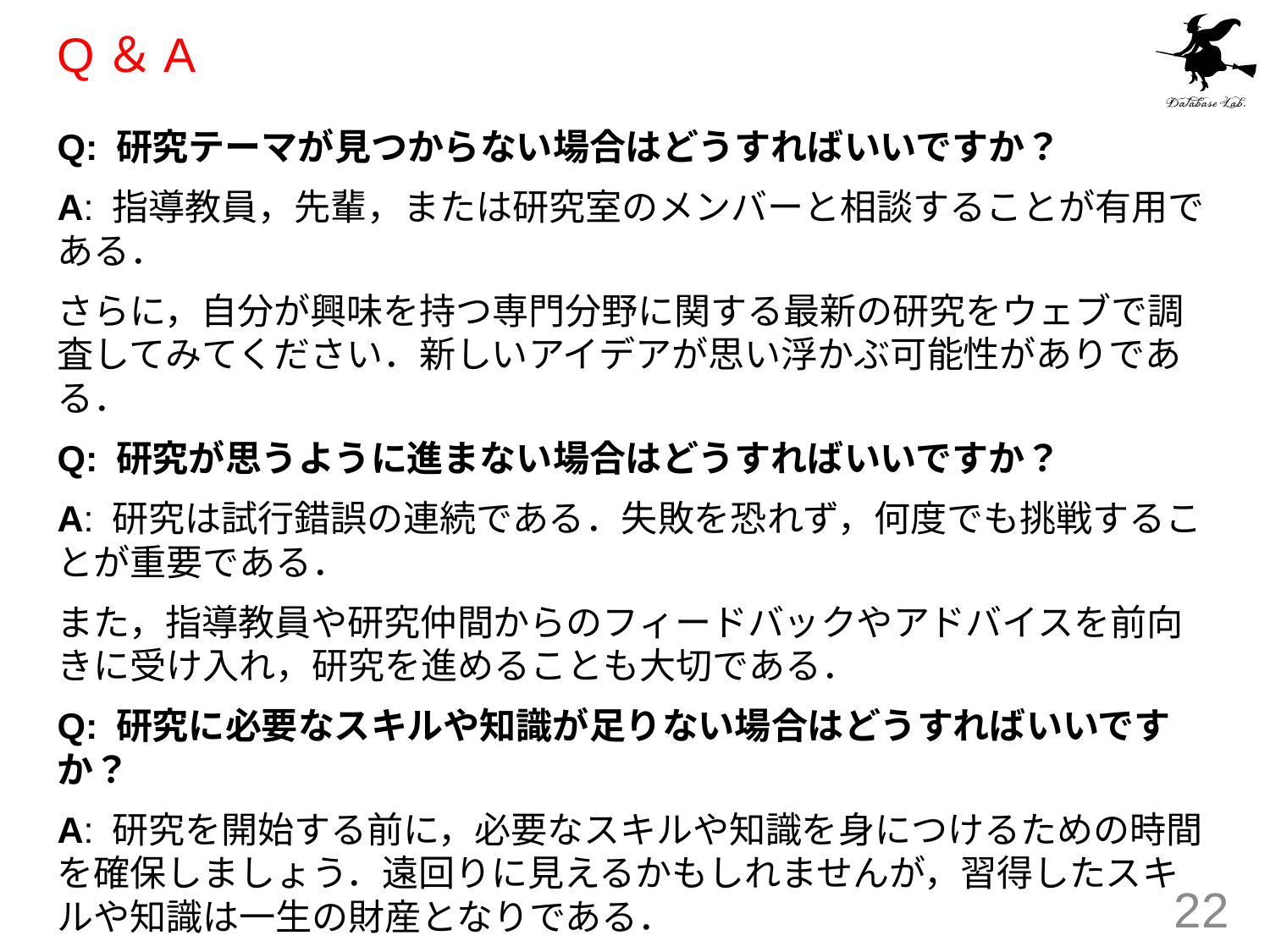

# Q＆A
Q: 研究テーマが見つからない場合はどうすればいいですか？
A: 指導教員，先輩，または研究室のメンバーと相談することが有用である．
さらに，自分が興味を持つ専門分野に関する最新の研究をウェブで調査してみてください．新しいアイデアが思い浮かぶ可能性がありである．
Q: 研究が思うように進まない場合はどうすればいいですか？
A: 研究は試行錯誤の連続である．失敗を恐れず，何度でも挑戦することが重要である．
また，指導教員や研究仲間からのフィードバックやアドバイスを前向きに受け入れ，研究を進めることも大切である．
Q: 研究に必要なスキルや知識が足りない場合はどうすればいいですか？
A: 研究を開始する前に，必要なスキルや知識を身につけるための時間を確保しましょう．遠回りに見えるかもしれませんが，習得したスキルや知識は一生の財産となりである．

22